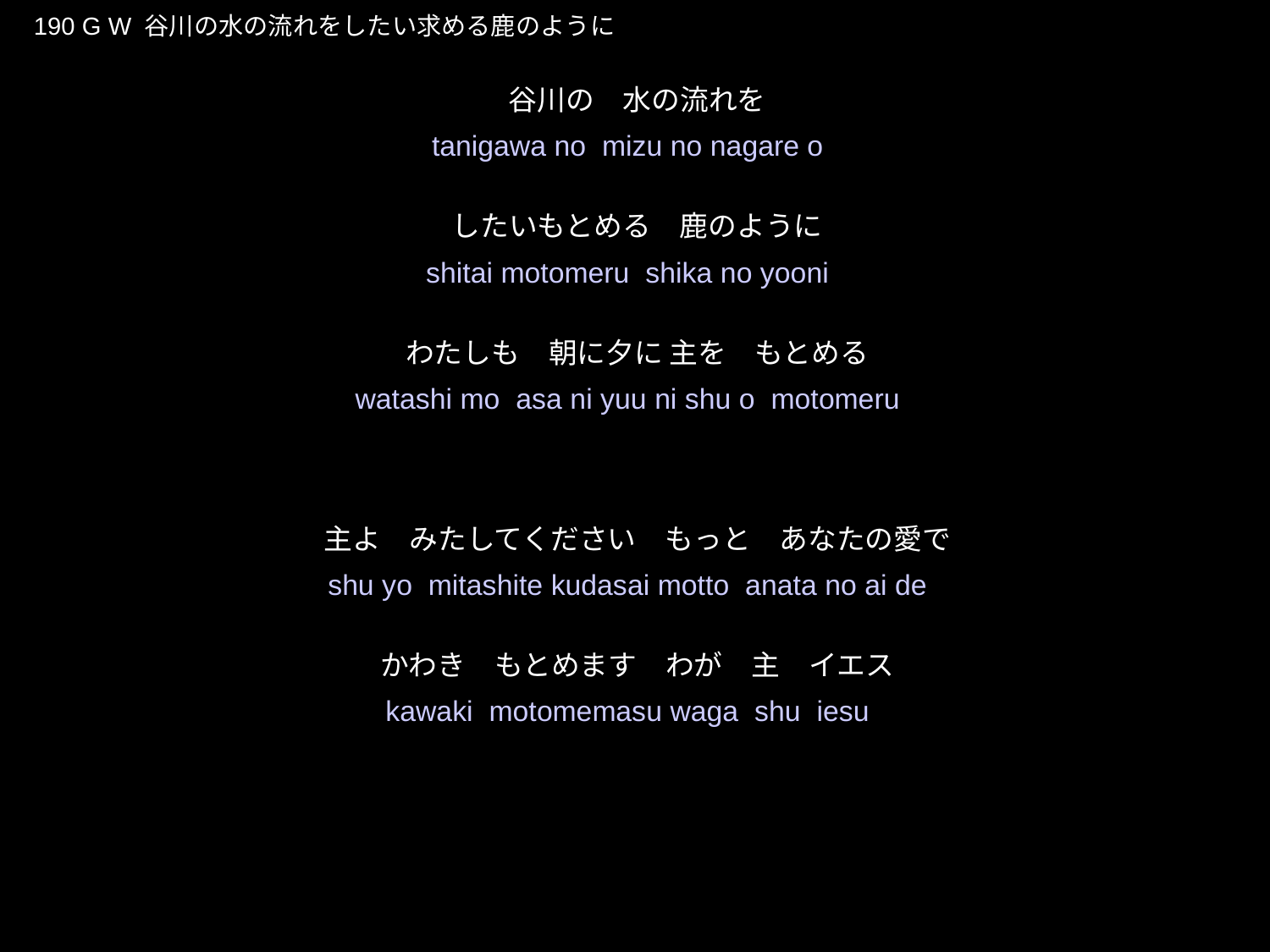

たにがわのながれをしたうしかのように
★W
190 G W 谷川の水の流れをしたい求める鹿のように
谷川の　水の流れを
したいもとめる　鹿のように
わたしも　朝に夕に 主を　もとめる
主よ　みたしてください　もっと　あなたの愛で
かわき　もとめます　わが　主　イエス
★４
tanigawa no  mizu no nagare o
shitai motomeru  shika no yooni
watashi mo  asa ni yuu ni shu o  motomeru
shu yo  mitashite kudasai motto  anata no ai de
kawaki  motomemasu waga  shu  iesu